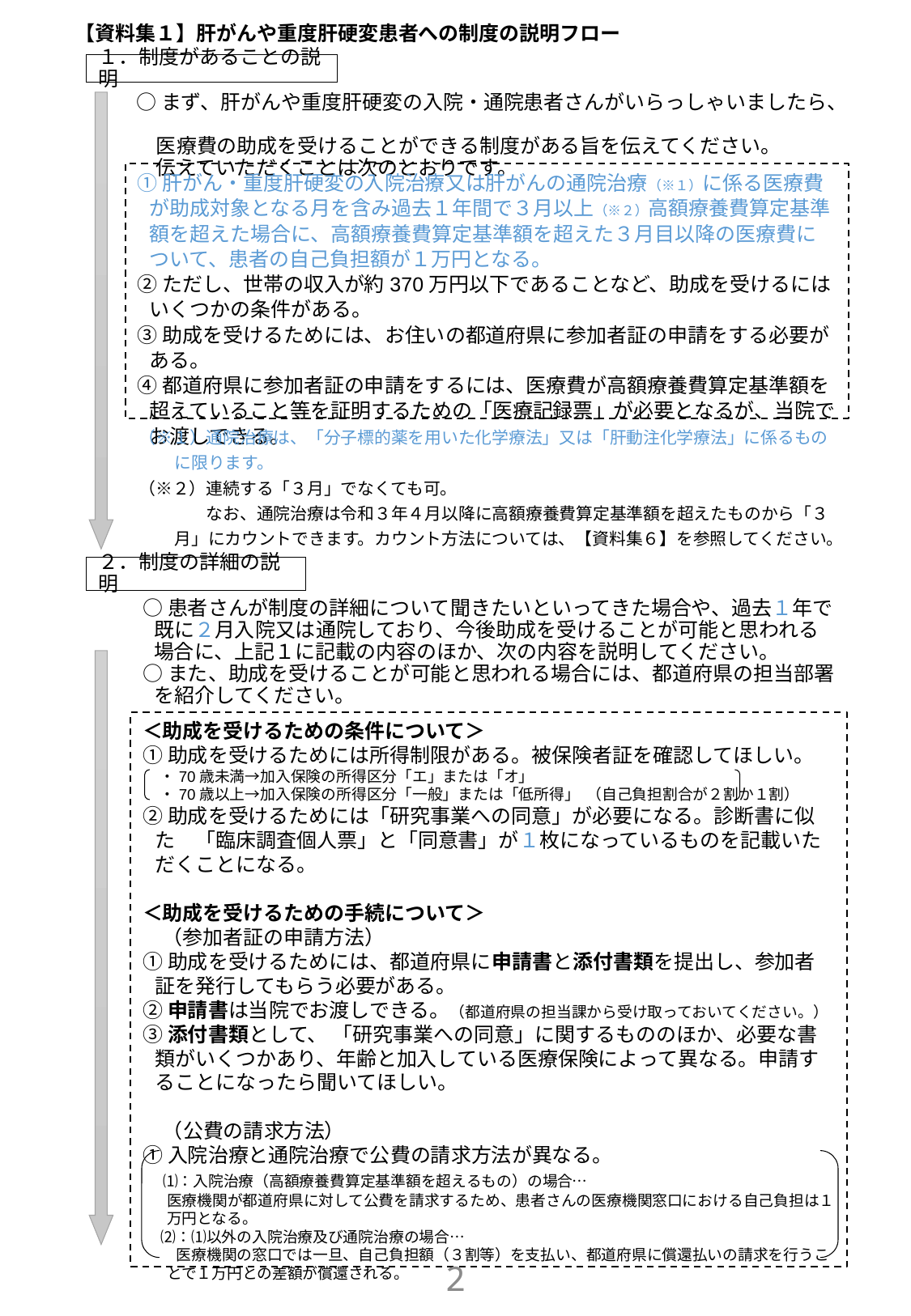

【資料集１】肝がんや重度肝硬変患者への制度の説明フロー
１．制度があることの説明
# ○まず、肝がんや重度肝硬変の入院・通院患者さんがいらっしゃいましたら、 　医療費の助成を受けることができる制度がある旨を伝えてください。 　伝えていただくことは次のとおりです。

①肝がん・重度肝硬変の入院治療又は肝がんの通院治療（※１）に係る医療費が助成対象となる月を含み過去１年間で３月以上（※２）高額療養費算定基準額を超えた場合に、高額療養費算定基準額を超えた３月目以降の医療費について、患者の自己負担額が１万円となる。
②ただし、世帯の収入が約370万円以下であることなど、助成を受けるにはいくつかの条件がある。
③助成を受けるためには、お住いの都道府県に参加者証の申請をする必要がある。
④都道府県に参加者証の申請をするには、医療費が高額療養費算定基準額を超えていること等を証明するための「医療記録票」が必要となるが、当院でお渡しできる。
（※１）通院治療は、「分子標的薬を用いた化学療法」又は「肝動注化学療法」に係るものに限ります。
（※２）連続する「３月」でなくても可。
　　　　なお、通院治療は令和３年４月以降に高額療養費算定基準額を超えたものから「３月」にカウントできます。カウント方法については、【資料集６】を参照してください。
２．制度の詳細の説明
○患者さんが制度の詳細について聞きたいといってきた場合や、過去１年で既に２月入院又は通院しており、今後助成を受けることが可能と思われる場合に、上記１に記載の内容のほか、次の内容を説明してください。
○また、助成を受けることが可能と思われる場合には、都道府県の担当部署を紹介してください。

＜助成を受けるための条件について＞
①助成を受けるためには所得制限がある。被保険者証を確認してほしい。
    ・70歳未満→加入保険の所得区分「エ」または「オ」
    ・70歳以上→加入保険の所得区分「一般」または「低所得」  （自己負担割合が２割か１割）
②助成を受けるためには「研究事業への同意」が必要になる。診断書に似た　「臨床調査個人票」と「同意書」が１枚になっているものを記載いただくことになる。

＜助成を受けるための手続について＞
　（参加者証の申請方法）
①助成を受けるためには、都道府県に申請書と添付書類を提出し、参加者証を発行してもらう必要がある。
②申請書は当院でお渡しできる。（都道府県の担当課から受け取っておいてください。）
③添付書類として、 「研究事業への同意」に関するもののほか、必要な書類がいくつかあり、年齢と加入している医療保険によって異なる。申請することになったら聞いてほしい。
　（公費の請求方法）
①入院治療と通院治療で公費の請求方法が異なる。
　⑴：入院治療（高額療養費算定基準額を超えるもの）の場合…
医療機関が都道府県に対して公費を請求するため、患者さんの医療機関窓口における自己負担は１万円となる。
　 ⑵：⑴以外の入院治療及び通院治療の場合…
　　 医療機関の窓口では一旦、自己負担額（３割等）を支払い、都道府県に償還払いの請求を行うことで１万円との差額が償還される。

2